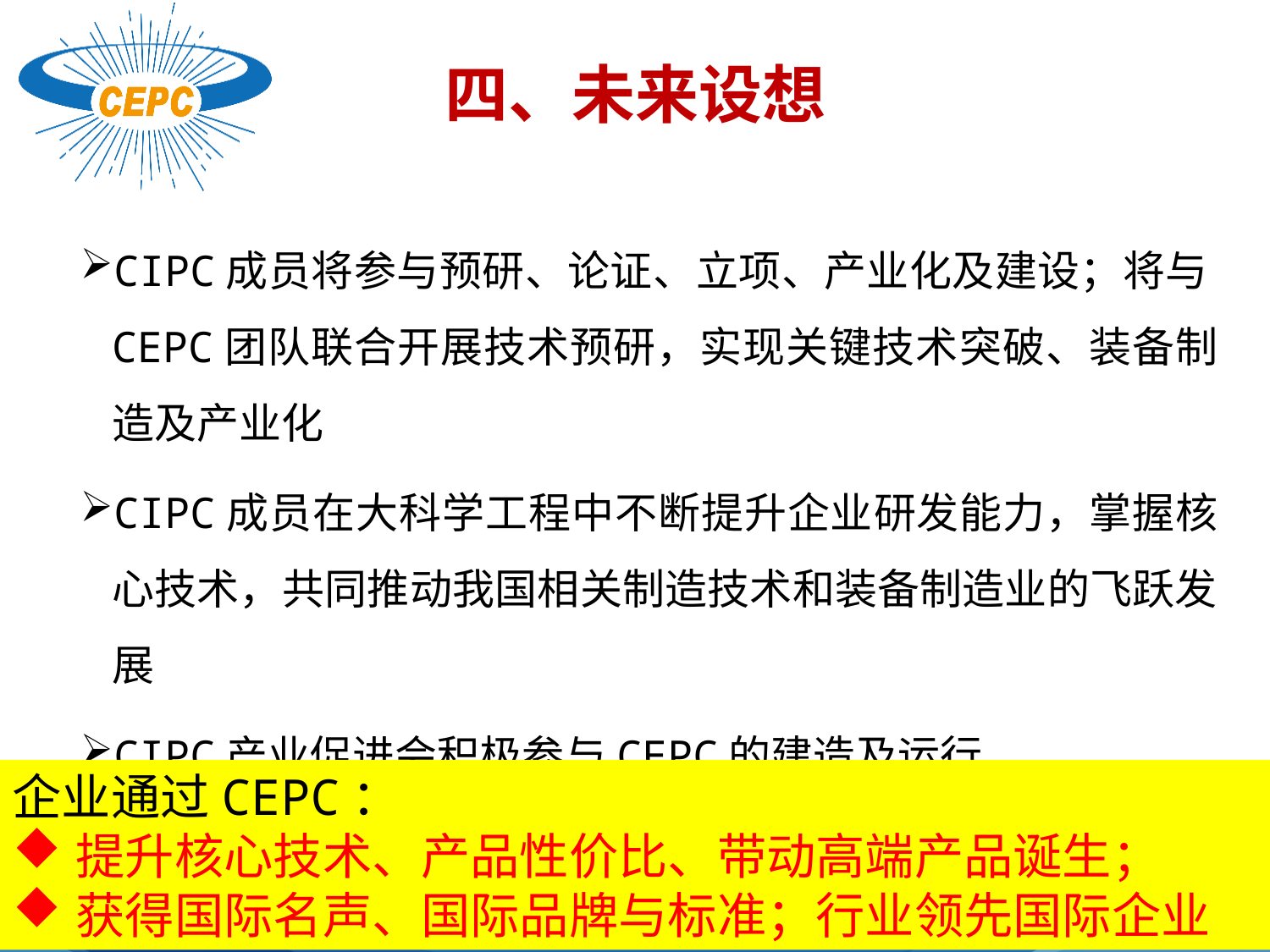

# 四、未来设想
CIPC成员将参与预研、论证、立项、产业化及建设；将与CEPC团队联合开展技术预研，实现关键技术突破、装备制造及产业化
CIPC成员在大科学工程中不断提升企业研发能力，掌握核心技术，共同推动我国相关制造技术和装备制造业的飞跃发展
CIPC产业促进会积极参与CEPC的建造及运行
企业通过CEPC：
提升核心技术、产品性价比、带动高端产品诞生；
获得国际名声、国际品牌与标准；行业领先国际企业